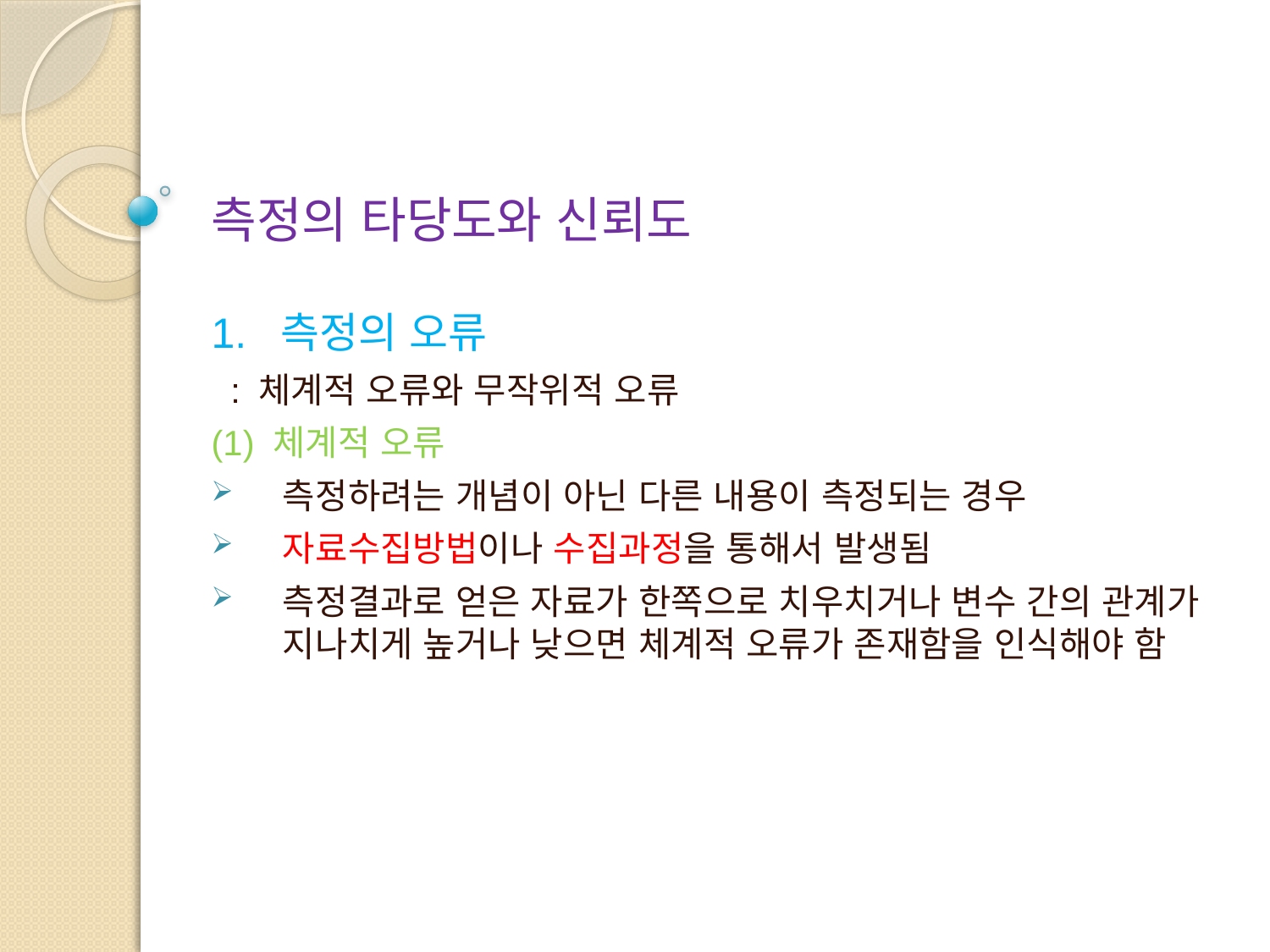

# 측정의 타당도와 신뢰도
1.  측정의 오류
  : 체계적 오류와 무작위적 오류
(1) 체계적 오류
측정하려는 개념이 아닌 다른 내용이 측정되는 경우
자료수집방법이나 수집과정을 통해서 발생됨
측정결과로 얻은 자료가 한쪽으로 치우치거나 변수 간의 관계가 지나치게 높거나 낮으면 체계적 오류가 존재함을 인식해야 함